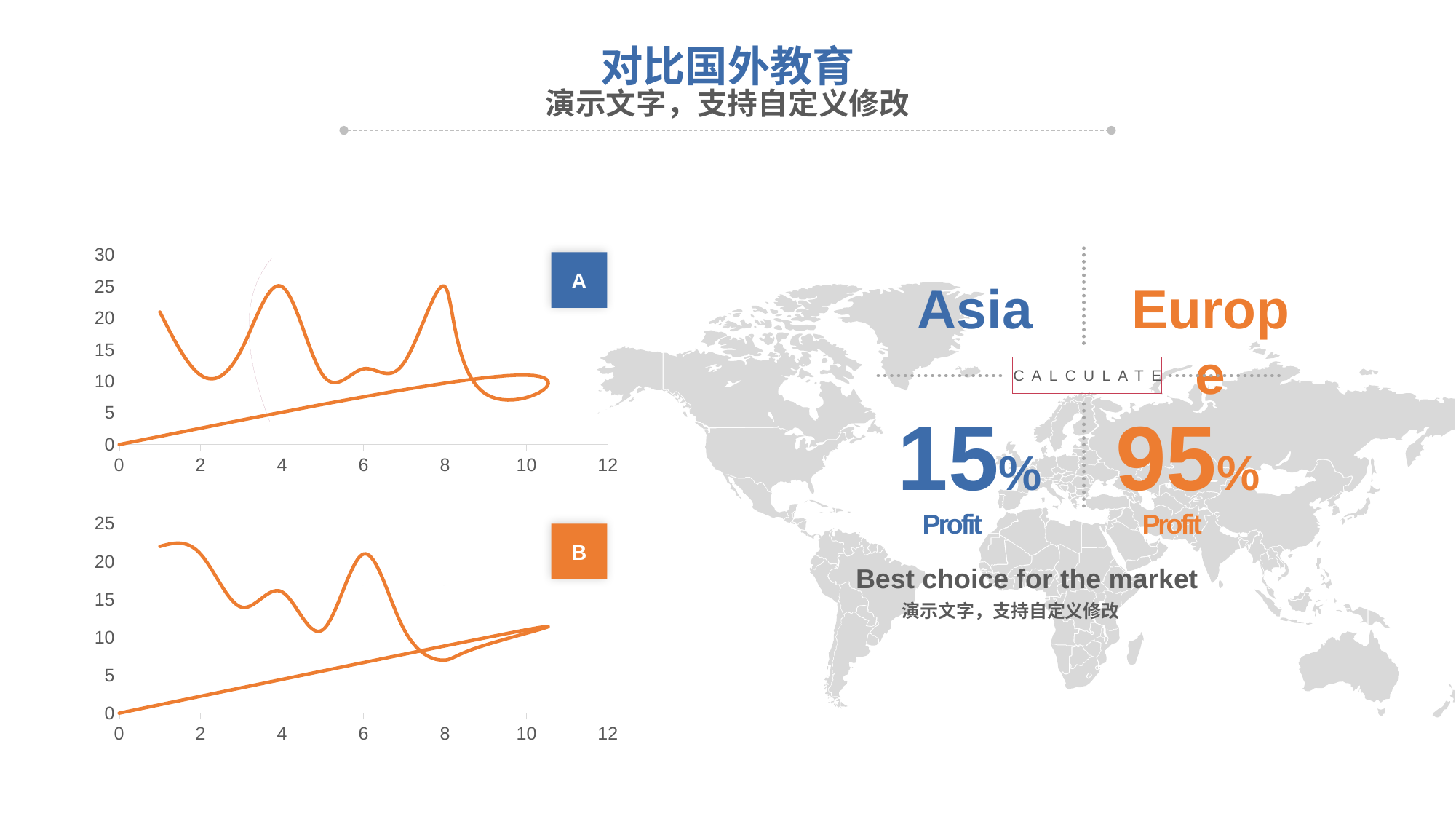

对比国外教育
演示文字，支持自定义修改

### Chart

| Category | Series 1 |
|---|---|
CALCULATE
A

Asia
Europe

15%
Profit
95%
Profit

### Chart

| Category | Series 1 |
|---|---|
B
Best choice for the market

演示文字，支持自定义修改